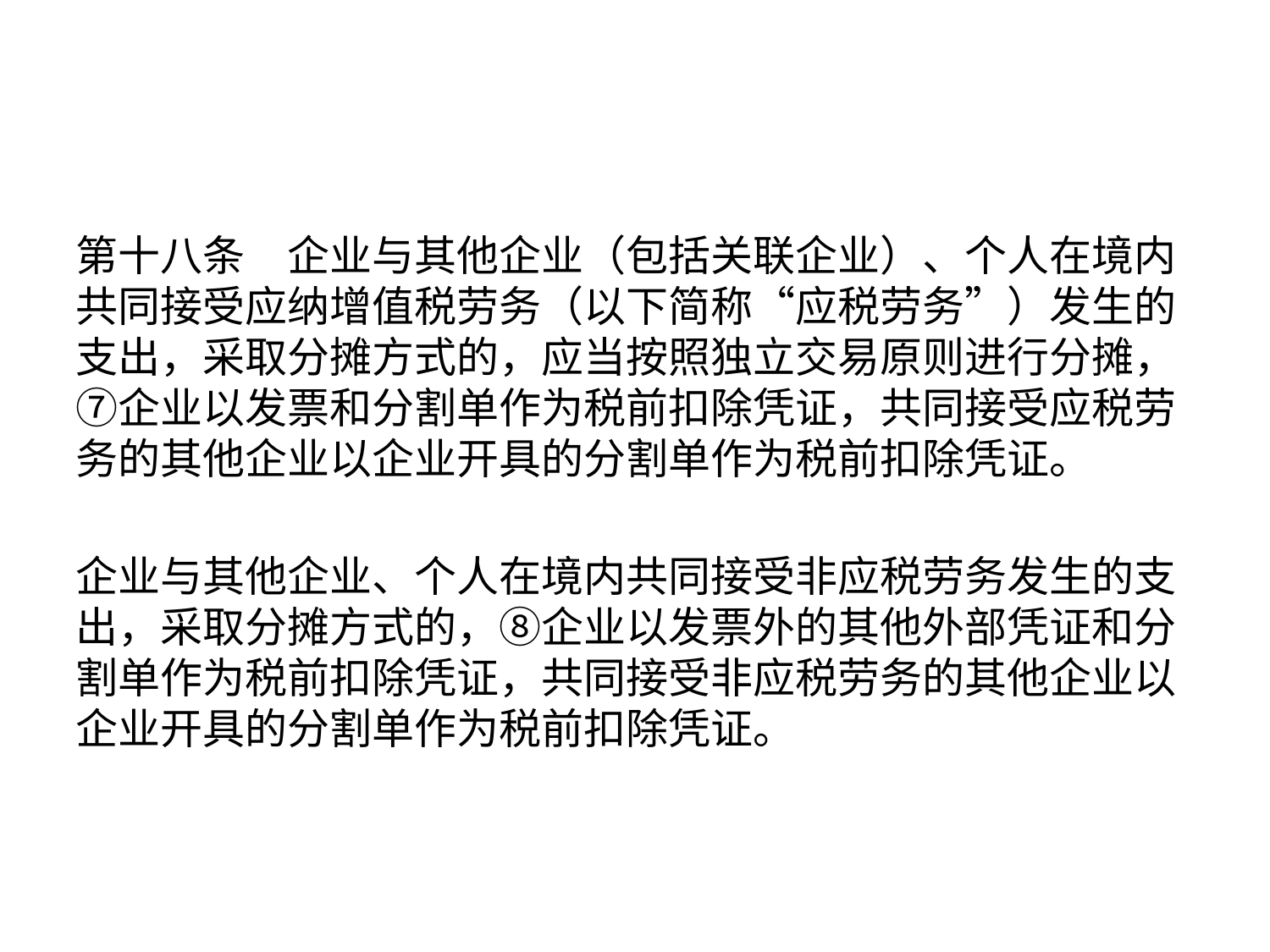

#
第十八条　企业与其他企业（包括关联企业）、个人在境内共同接受应纳增值税劳务（以下简称“应税劳务”）发生的支出，采取分摊方式的，应当按照独立交易原则进行分摊，⑦企业以发票和分割单作为税前扣除凭证，共同接受应税劳务的其他企业以企业开具的分割单作为税前扣除凭证。

企业与其他企业、个人在境内共同接受非应税劳务发生的支出，采取分摊方式的，⑧企业以发票外的其他外部凭证和分割单作为税前扣除凭证，共同接受非应税劳务的其他企业以企业开具的分割单作为税前扣除凭证。